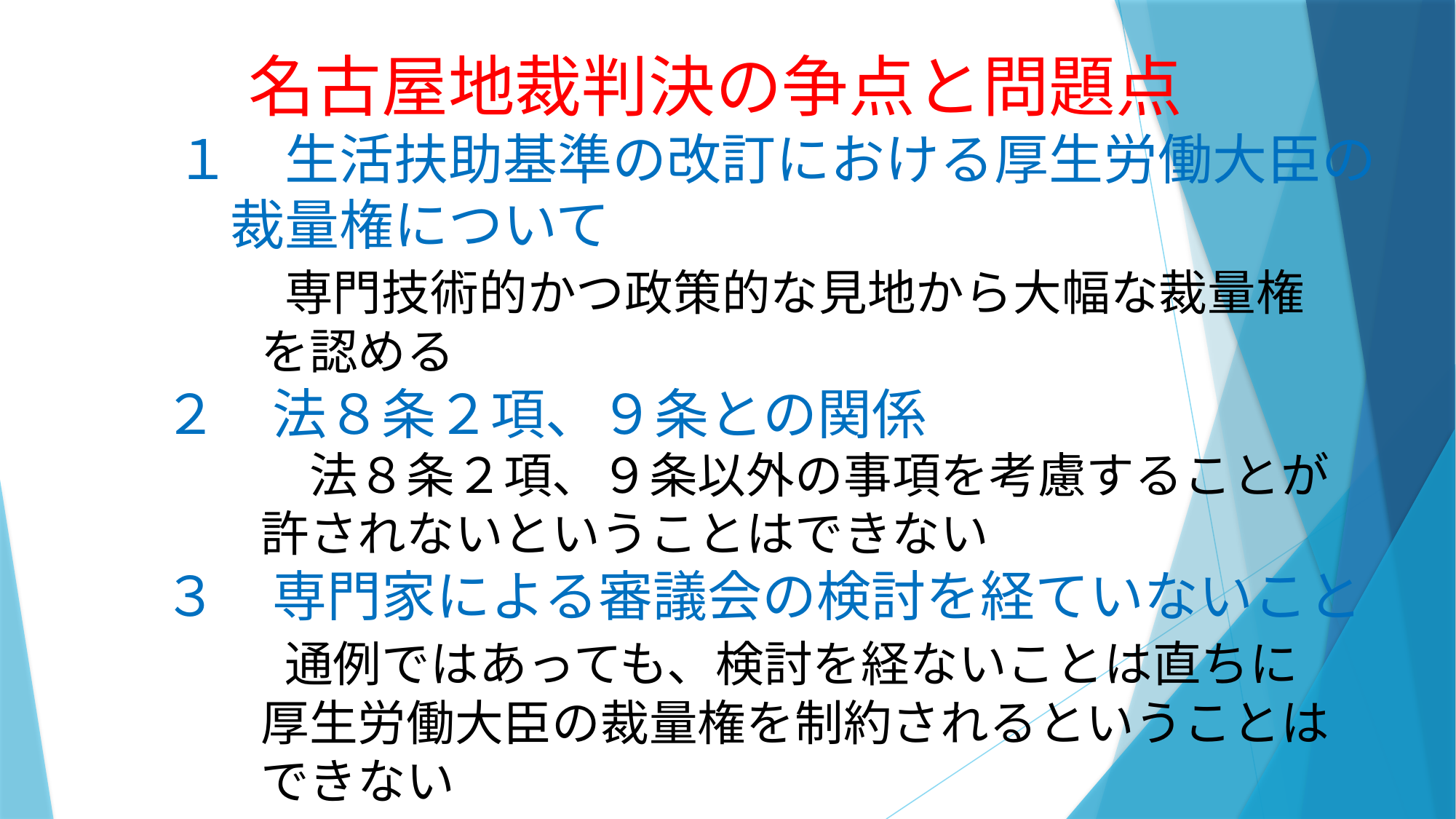

名古屋地裁判決の争点と問題点
　　１　生活扶助基準の改訂における厚生労働大臣の
　　　裁量権について
　　　　専門技術的かつ政策的な見地から大幅な裁量権
　　　　を認める
　　２　法８条２項、９条との関係
　　　　　法８条２項、９条以外の事項を考慮することが
　　　　許されないということはできない
　　３　専門家による審議会の検討を経ていないこと
　　　　通例ではあっても、検討を経ないことは直ちに
　　　　厚生労働大臣の裁量権を制約されるということは
　　　　できない